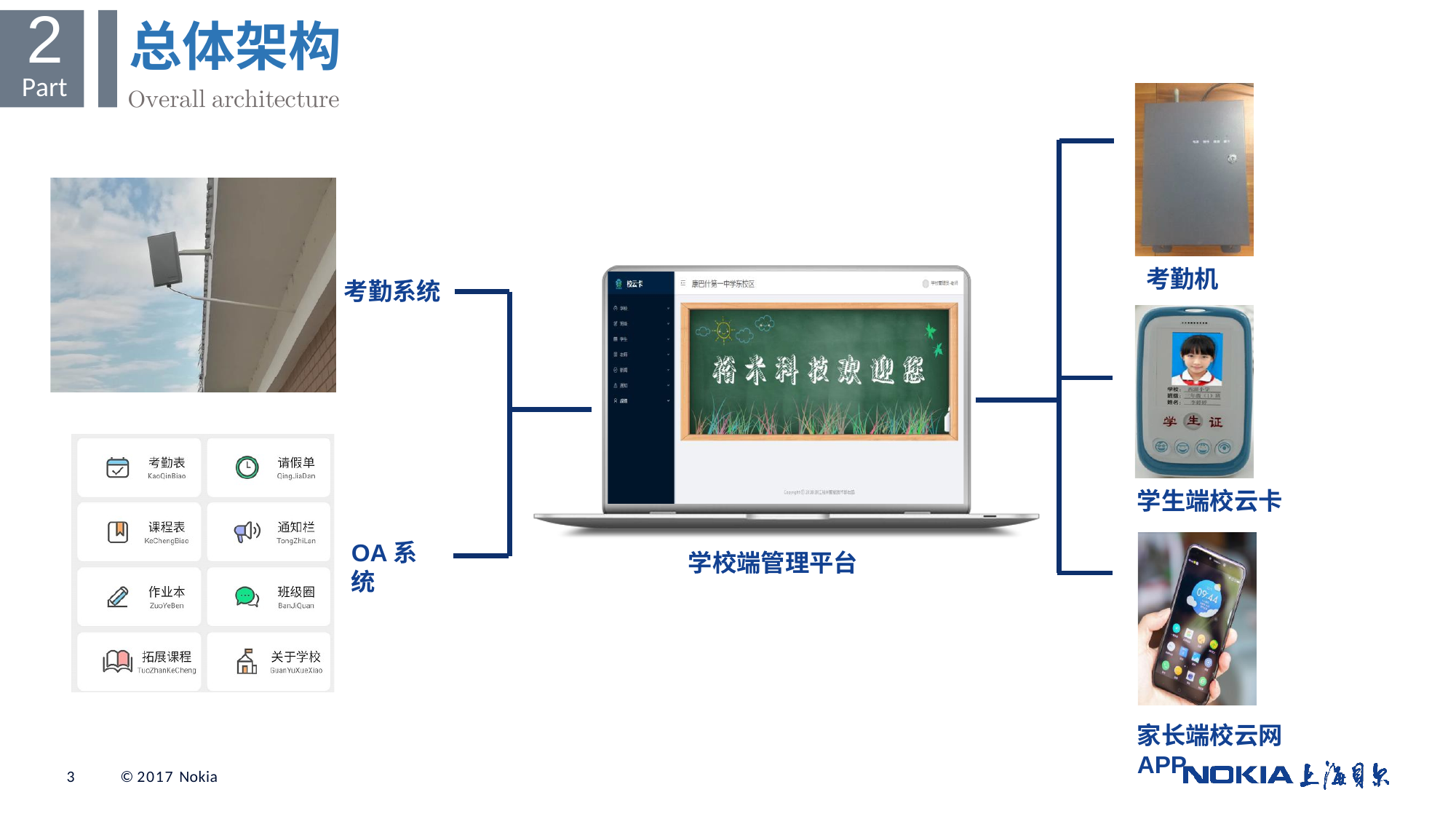

2
Part
# 总体架构
Overall architecture

考勤机

考勤系统

学生端校云卡

OA系统
学校端管理平台

家长端校云网APP
© 2017 Nokia
3